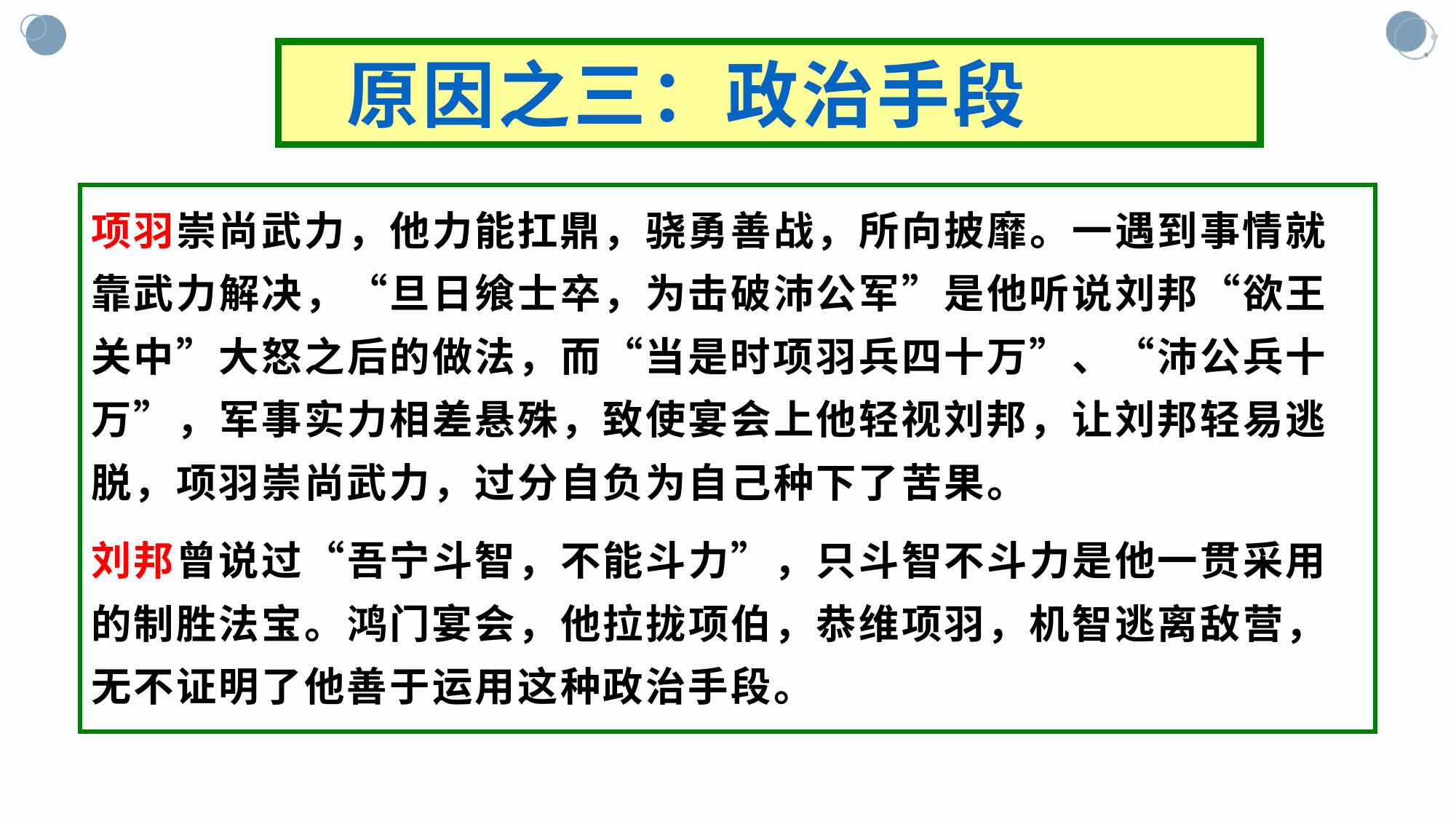

# 原因之三：政治手段
项羽崇尚武力，他力能扛鼎，骁勇善战，所向披靡。一遇到事情就靠武力解决，“旦日飨士卒，为击破沛公军”是他听说刘邦“欲王关中”大怒之后的做法，而“当是时项羽兵四十万”、“沛公兵十万”，军事实力相差悬殊，致使宴会上他轻视刘邦，让刘邦轻易逃脱，项羽崇尚武力，过分自负为自己种下了苦果。
刘邦曾说过“吾宁斗智，不能斗力”，只斗智不斗力是他一贯采用的制胜法宝。鸿门宴会，他拉拢项伯，恭维项羽，机智逃离敌营，无不证明了他善于运用这种政治手段。